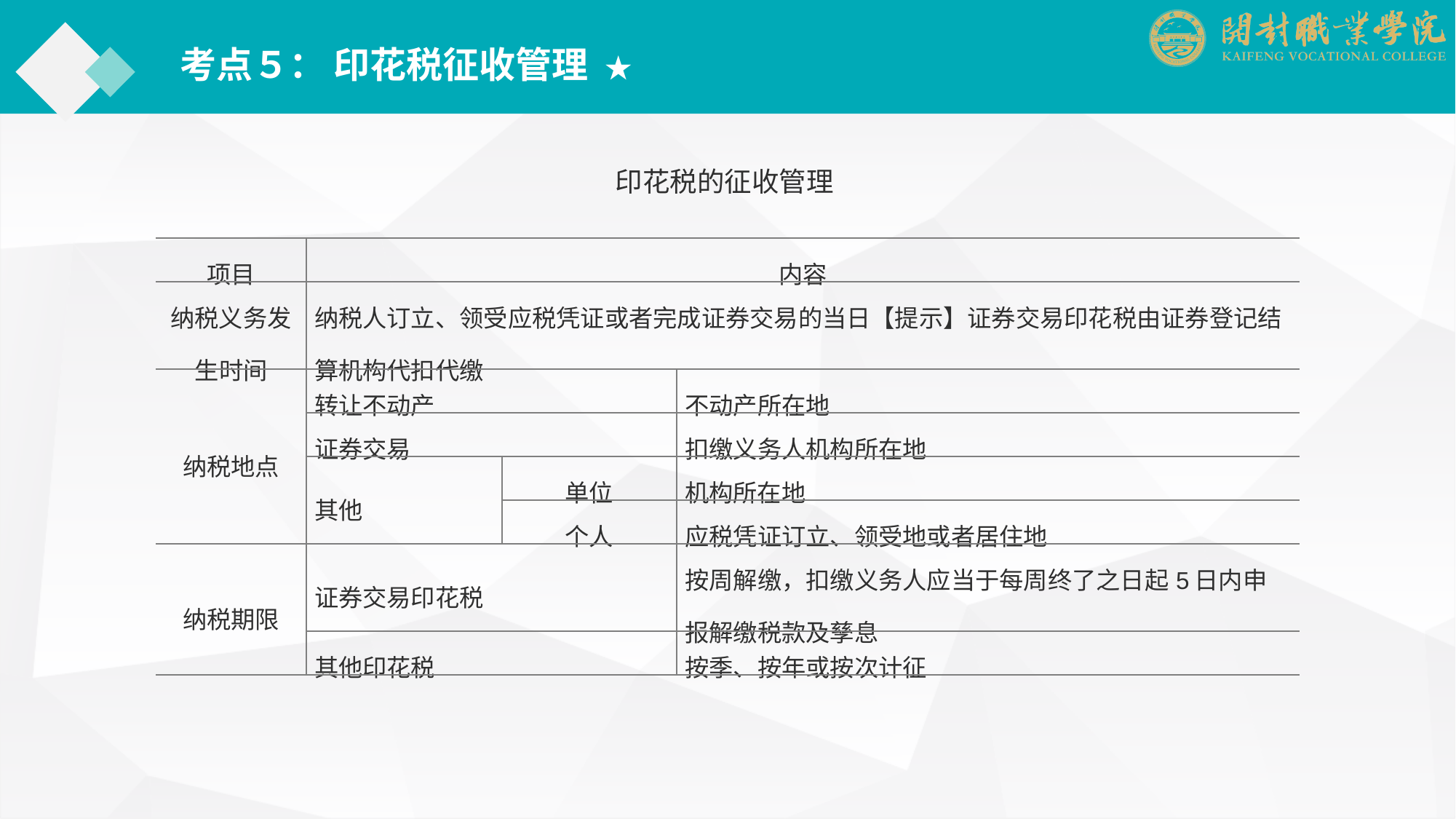

考点５： 印花税征收管理  ★
印花税的征收管理
| 项目 | 内容 |  |  |
| --- | --- | --- | --- |
| 纳税义务发生时间 | 纳税人订立、领受应税凭证或者完成证券交易的当日【提示】证券交易印花税由证券登记结算机构代扣代缴 |  |  |
| 纳税地点 | 转让不动产 |  | 不动产所在地 |
|  | 证券交易 |  | 扣缴义务人机构所在地 |
|  | 其他 | 单位 | 机构所在地 |
|  |  | 个人 | 应税凭证订立、领受地或者居住地 |
| 纳税期限 | 证券交易印花税 |  | 按周解缴，扣缴义务人应当于每周终了之日起5日内申报解缴税款及孳息 |
|  | 其他印花税 |  | 按季、按年或按次计征 |